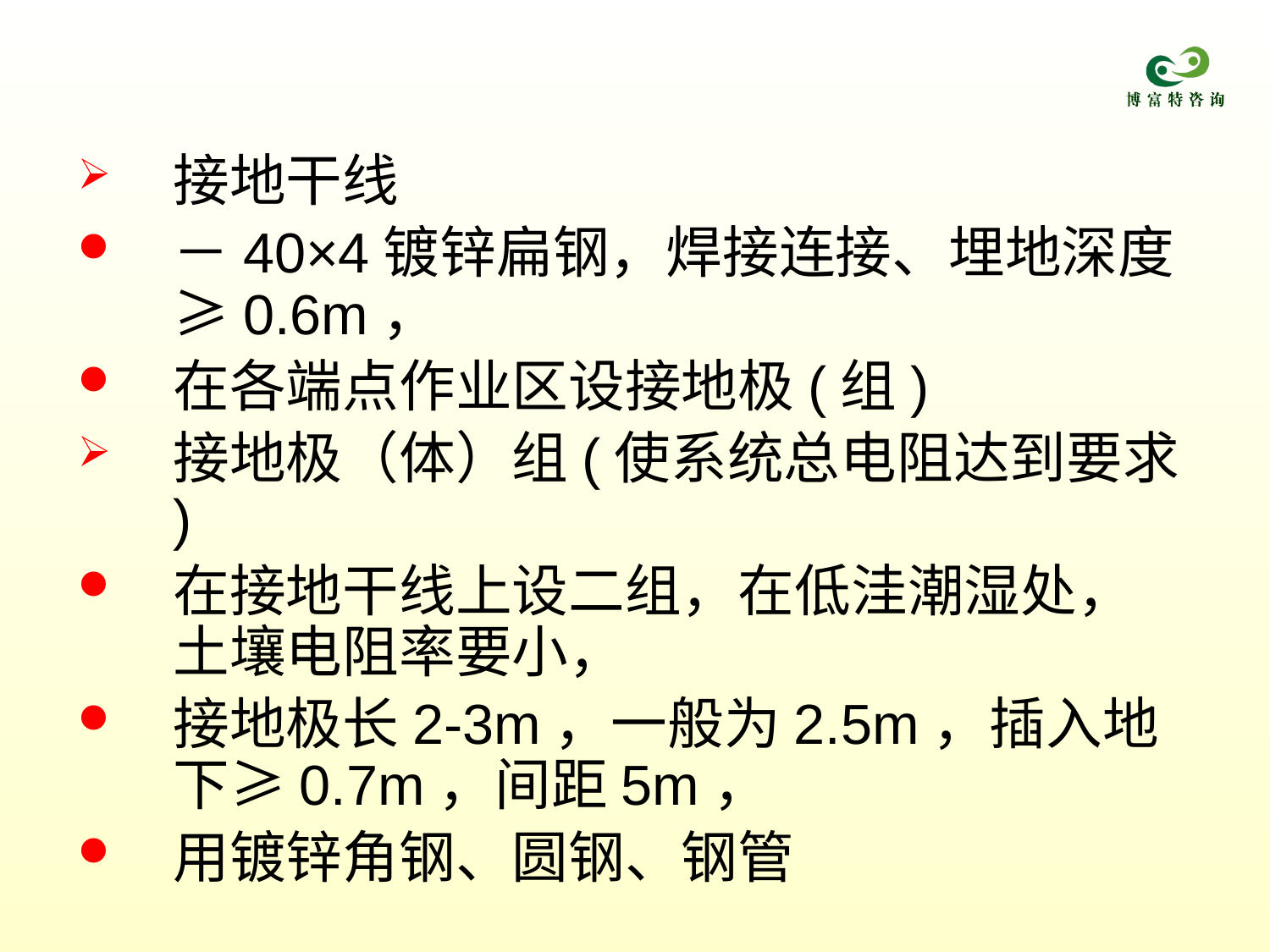

接地干线
－40×4镀锌扁钢，焊接连接、埋地深度≥0.6m，
在各端点作业区设接地极(组)
接地极（体）组(使系统总电阻达到要求 )
在接地干线上设二组，在低洼潮湿处，土壤电阻率要小，
接地极长2-3m，一般为2.5m，插入地下≥0.7m，间距5m，
用镀锌角钢、圆钢、钢管
108